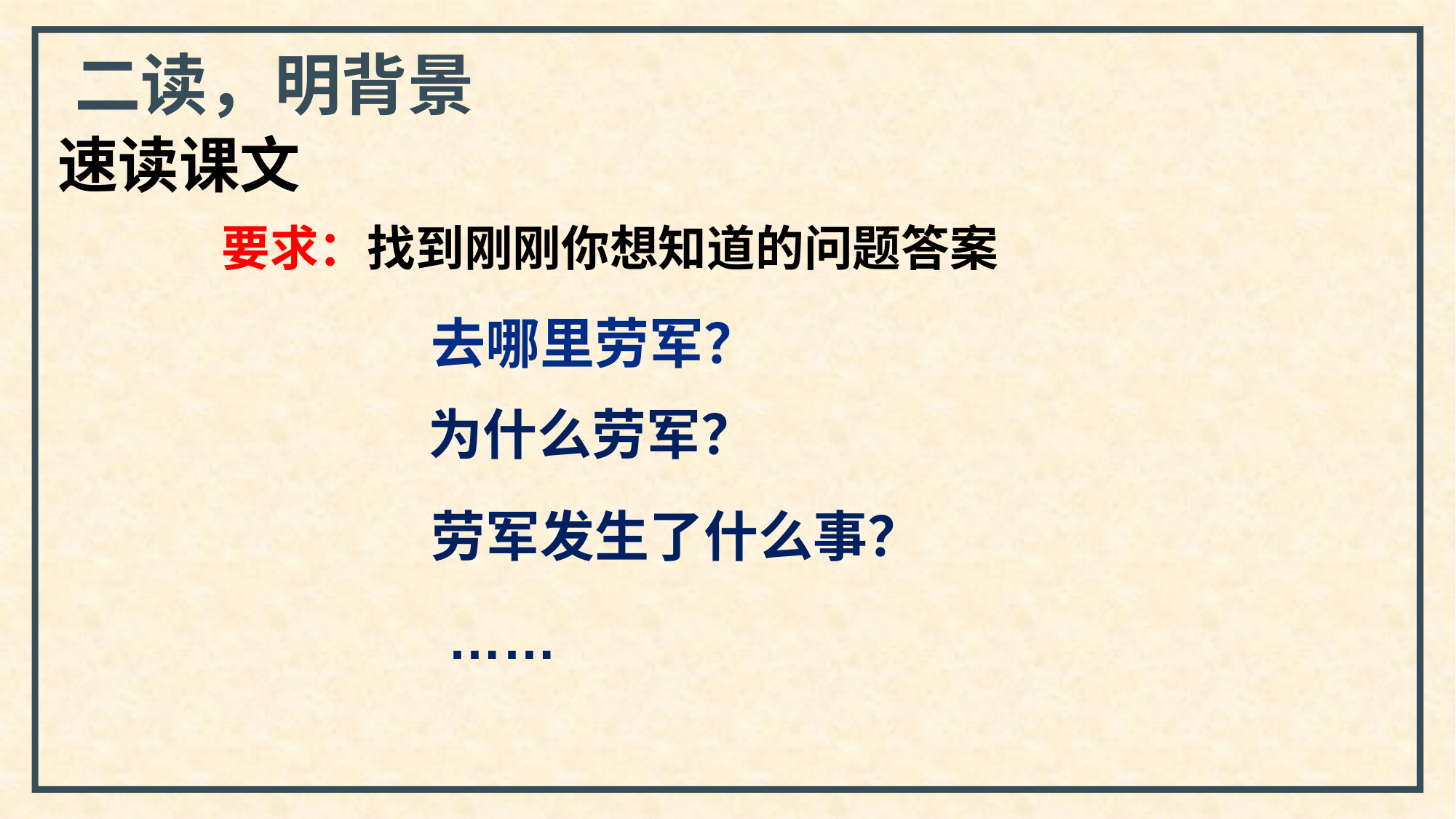

二读，明背景
速读课文
  要求：找到刚刚你想知道的问题答案
去哪里劳军？

为什么劳军？

劳军发生了什么事？

……